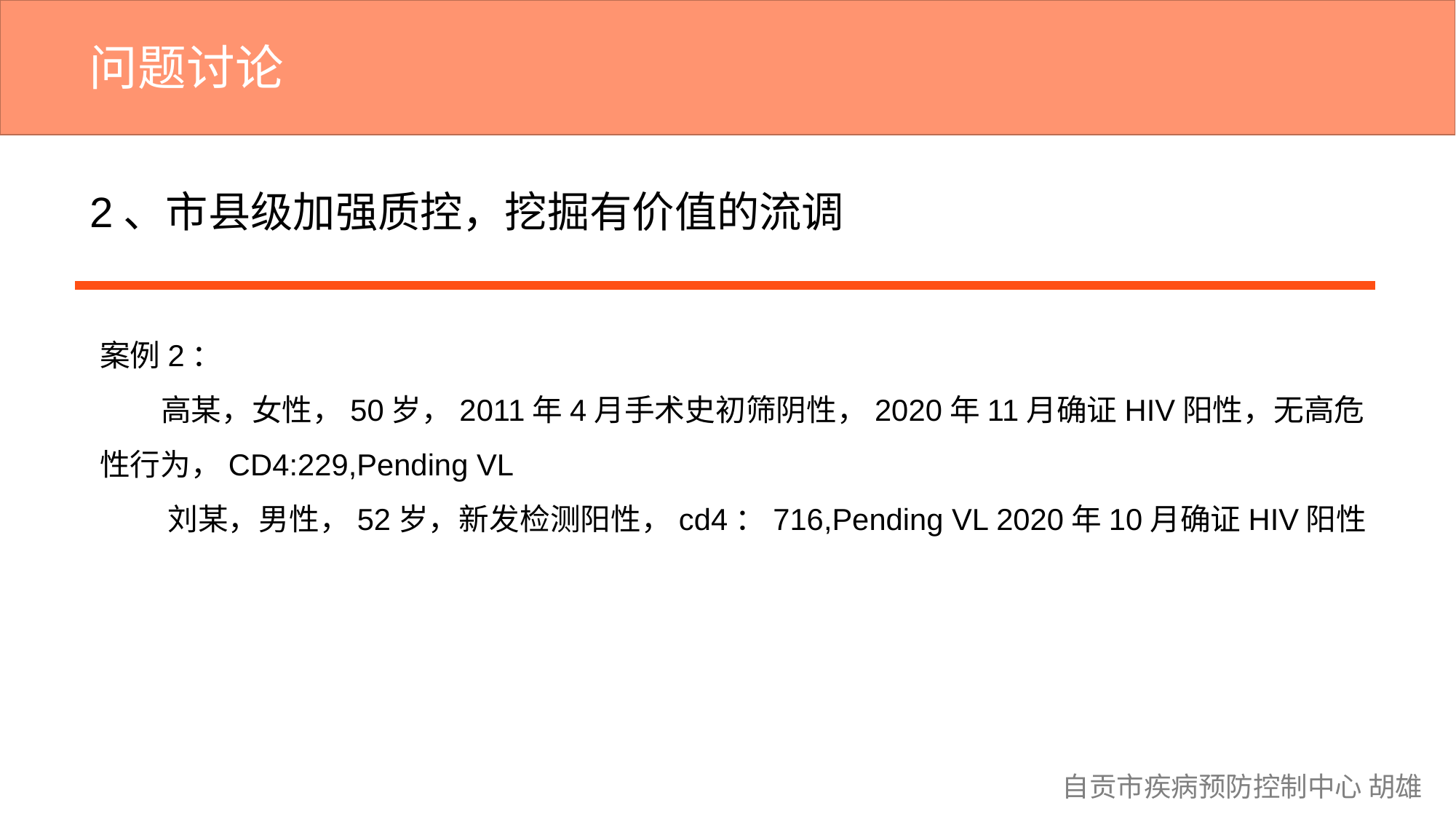

问题讨论
2、市县级加强质控，挖掘有价值的流调
案例2：
        高某，女性，50岁，2011年4月手术史初筛阴性，2020年11月确证HIV阳性，无高危性行为，CD4:229,Pending VL
         刘某，男性，52岁，新发检测阳性，cd4：716,Pending VL 2020年10月确证HIV阳性